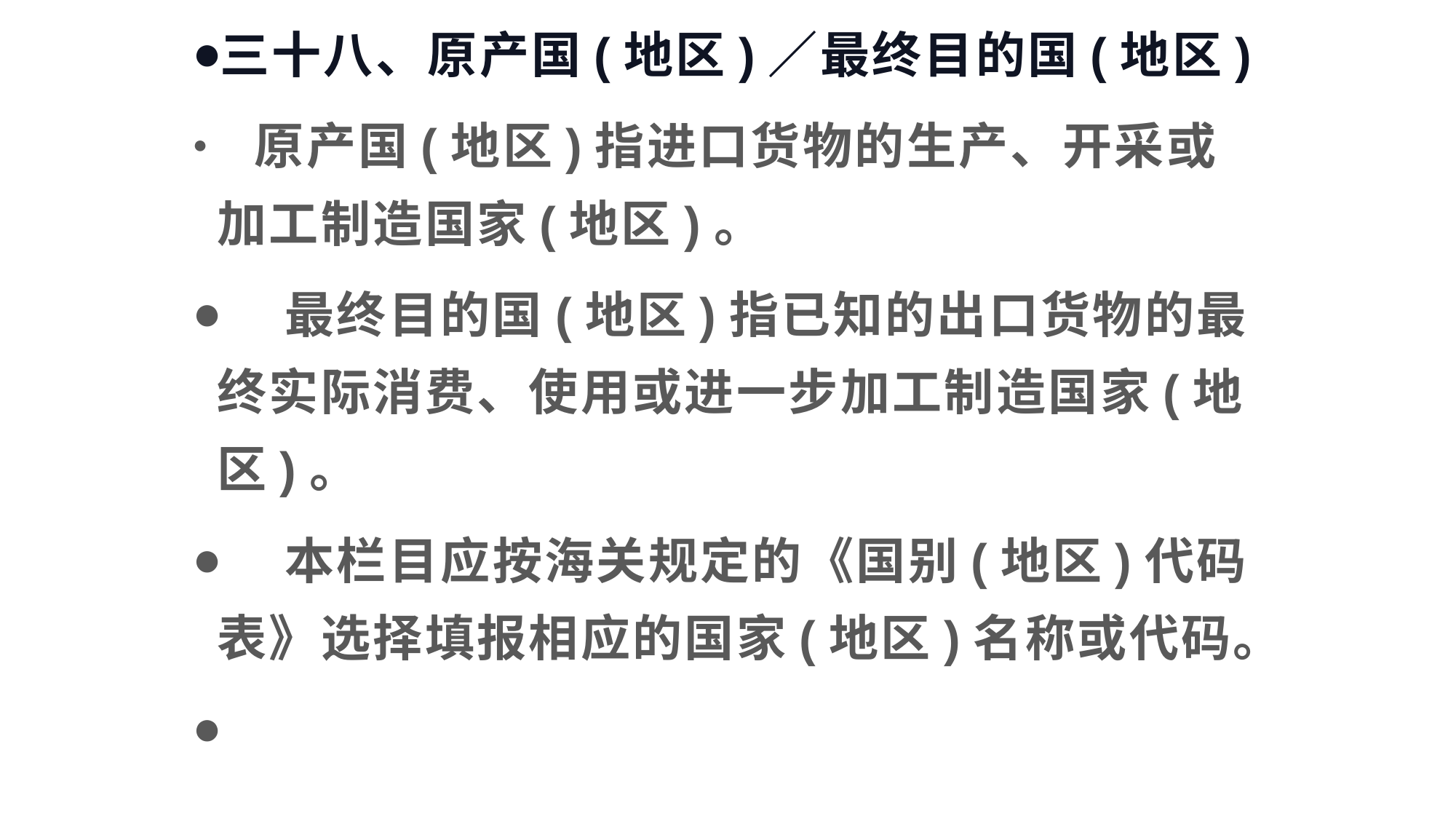

三十八、原产国(地区)／最终目的国(地区)
    原产国(地区)指进口货物的生产、开采或加工制造国家(地区)。
    最终目的国(地区)指已知的出口货物的最终实际消费、使用或进一步加工制造国家(地区)。
    本栏目应按海关规定的《国别(地区)代码表》选择填报相应的国家(地区)名称或代码。